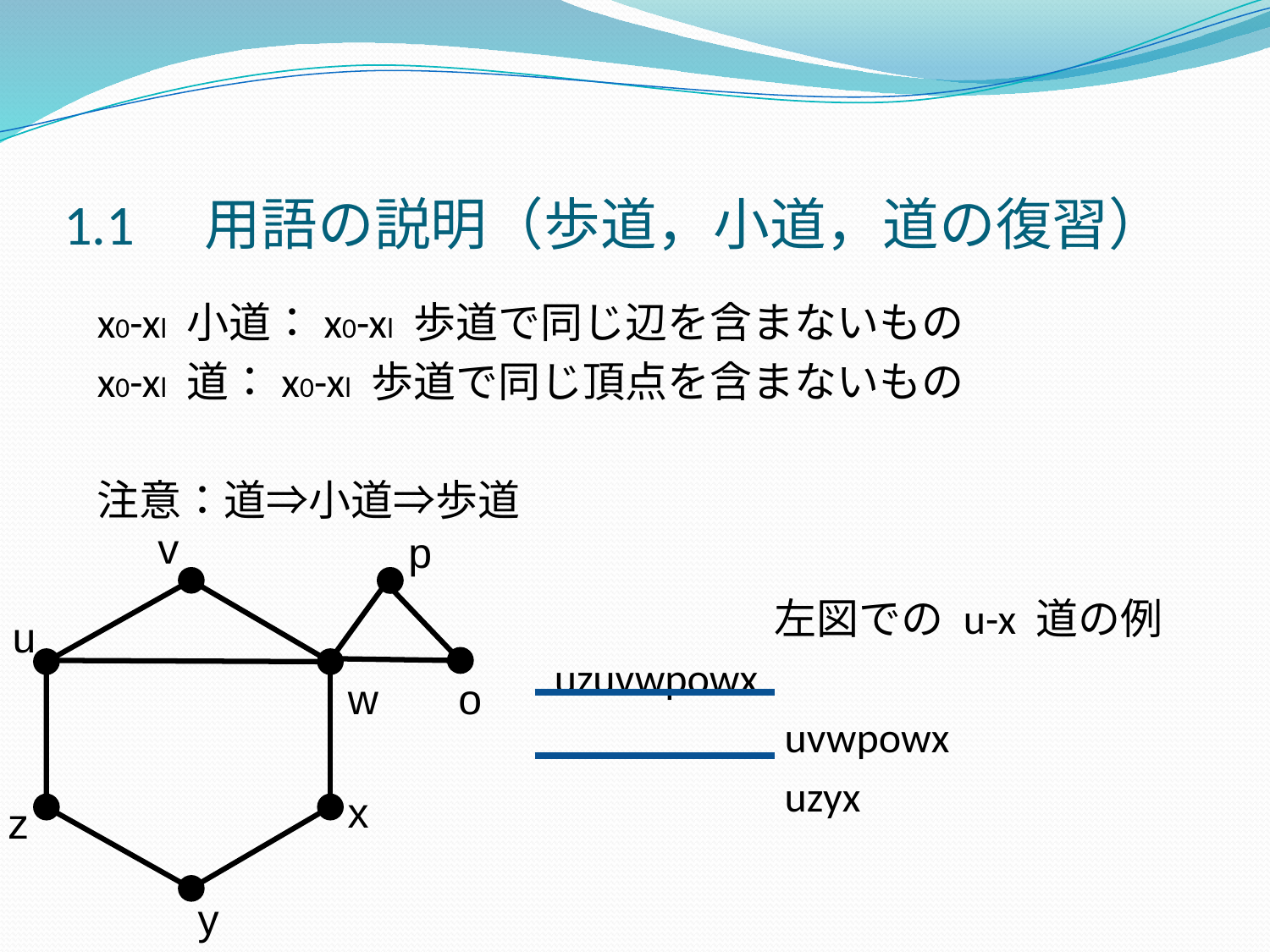

# 1.1　用語の説明（歩道，小道，道の復習）

x0-xl 小道：x0-xl 歩道で同じ辺を含まないもの
x0-xl 道：x0-xl 歩道で同じ頂点を含まないもの

注意：道⇒小道⇒歩道

　　　　　　　　　　　　　　　　左図での u-x 道の例
                                                uzuvwpowx
　　　　　　　　　　　　　　　　uvwpowx
　　　　　　　　　　　　　　　　uzyx
v
p

u
w
o
x
z
y